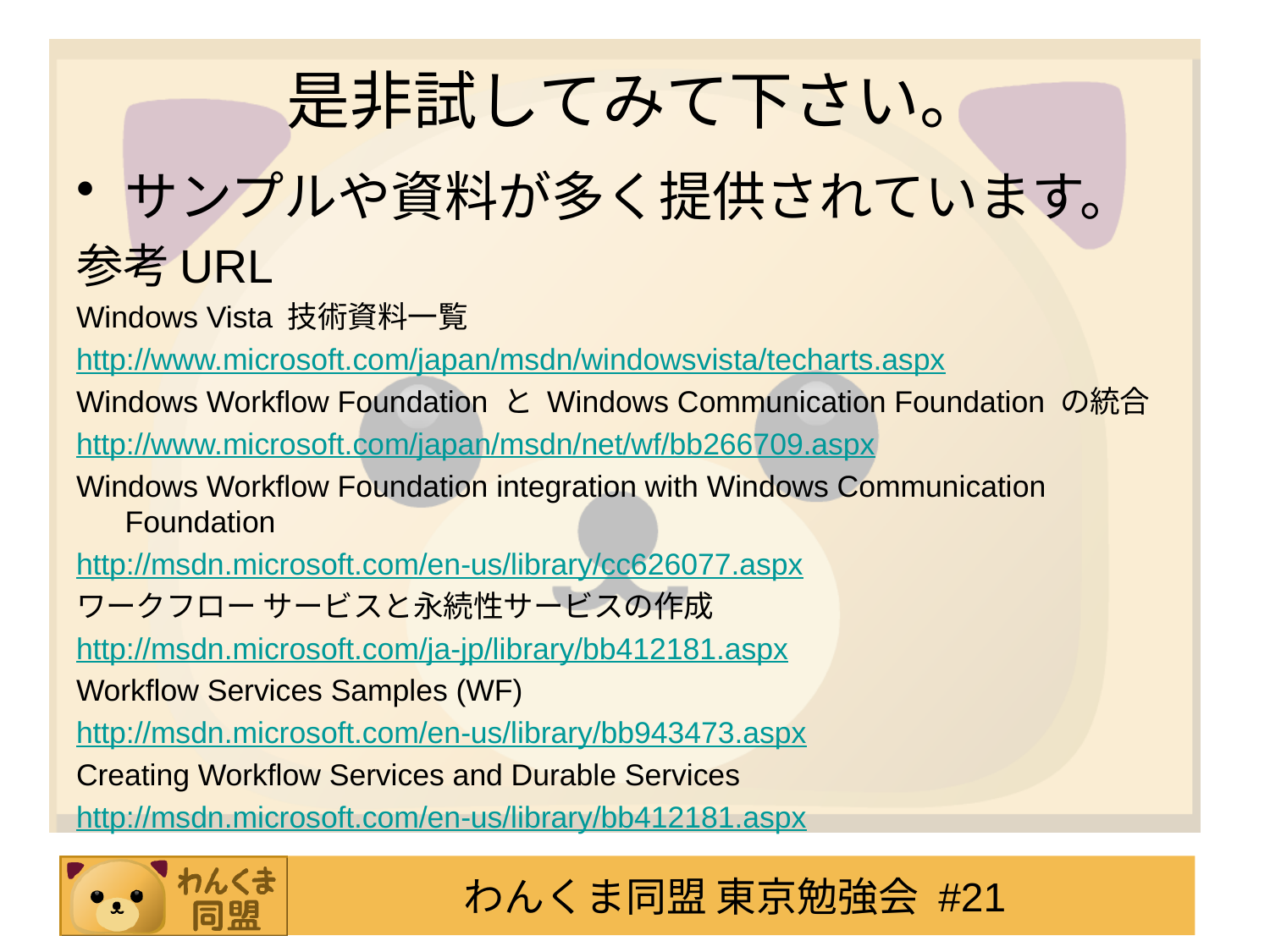

# 是非試してみて下さい。
サンプルや資料が多く提供されています。
参考URL
Windows Vista 技術資料一覧
http://www.microsoft.com/japan/msdn/windowsvista/techarts.aspx
Windows Workflow Foundation と Windows Communication Foundation の統合
http://www.microsoft.com/japan/msdn/net/wf/bb266709.aspx
Windows Workflow Foundation integration with Windows Communication Foundation
http://msdn.microsoft.com/en-us/library/cc626077.aspx
ワークフロー サービスと永続性サービスの作成
http://msdn.microsoft.com/ja-jp/library/bb412181.aspx
Workflow Services Samples (WF)
http://msdn.microsoft.com/en-us/library/bb943473.aspx
Creating Workflow Services and Durable Services
http://msdn.microsoft.com/en-us/library/bb412181.aspx